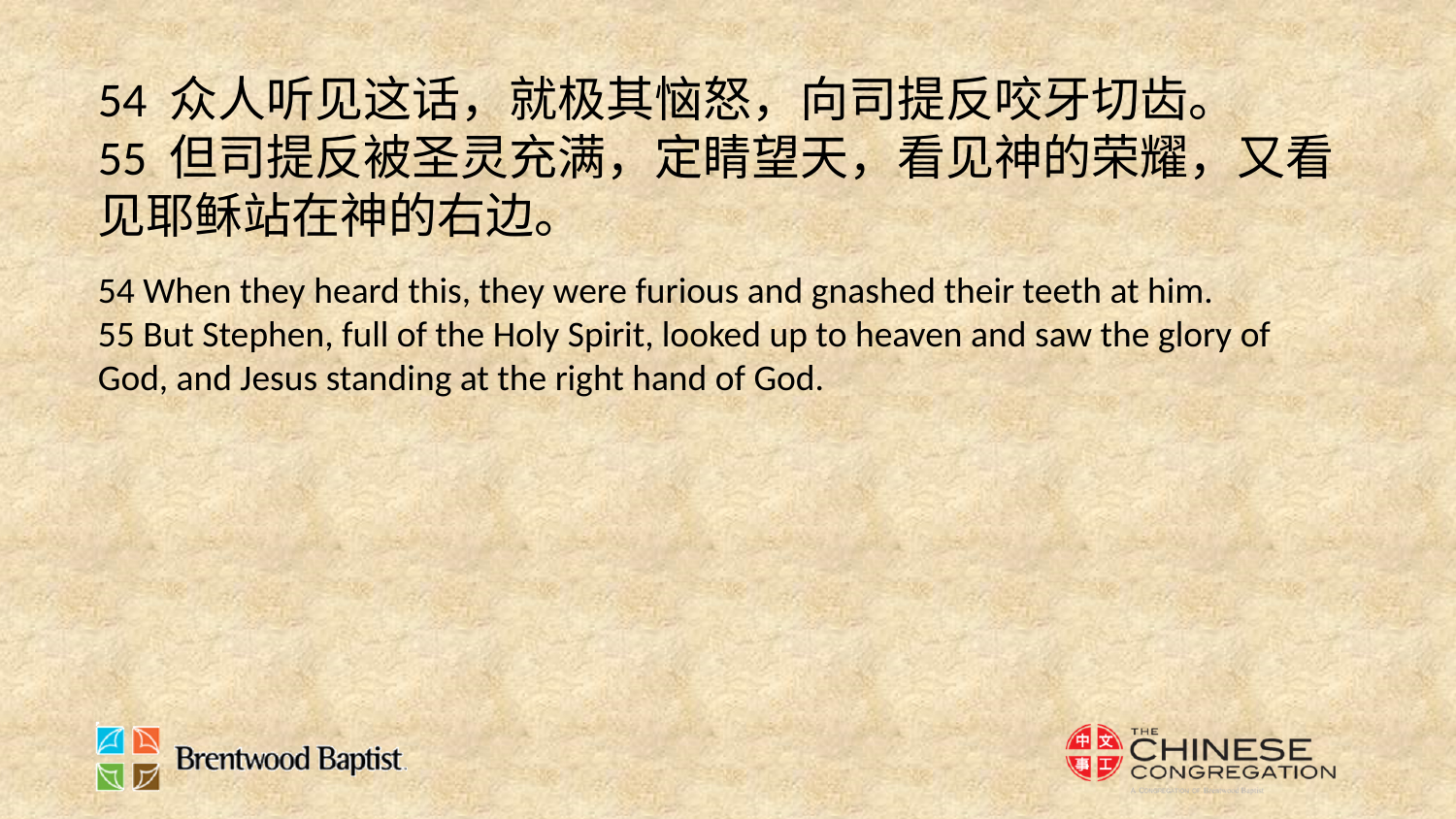

54 众人听见这话，就极其恼怒，向司提反咬牙切齿。
55 但司提反被圣灵充满，定睛望天，看见神的荣耀，又看见耶稣站在神的右边。

54 When they heard this, they were furious and gnashed their teeth at him.
55 But Stephen, full of the Holy Spirit, looked up to heaven and saw the glory of God, and Jesus standing at the right hand of God.